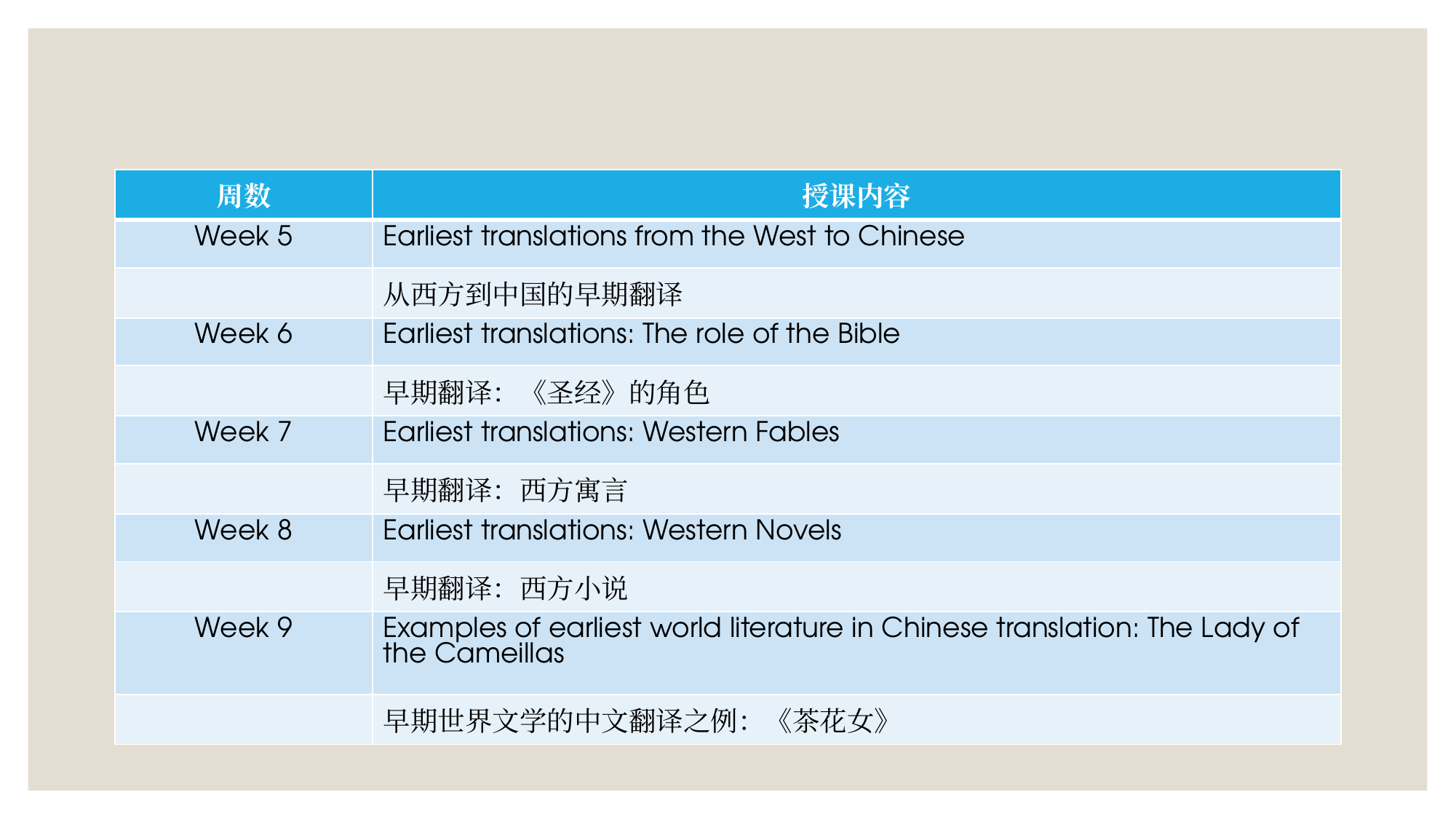

| 周数 | 授课内容 |
| --- | --- |
| Week 5 | Earliest translations from the West to Chinese |
|  | 从西方到中国的早期翻译 |
| Week 6 | Earliest translations: The role of the Bible |
|  | 早期翻译：《圣经》的角色 |
| Week 7 | Earliest translations: Western Fables |
|  | 早期翻译：西方寓言 |
| Week 8 | Earliest translations: Western Novels |
|  | 早期翻译：西方小说 |
| Week 9 | Examples of earliest world literature in Chinese translation: The Lady of the Cameillas |
|  | 早期世界文学的中文翻译之例：《茶花女》 |